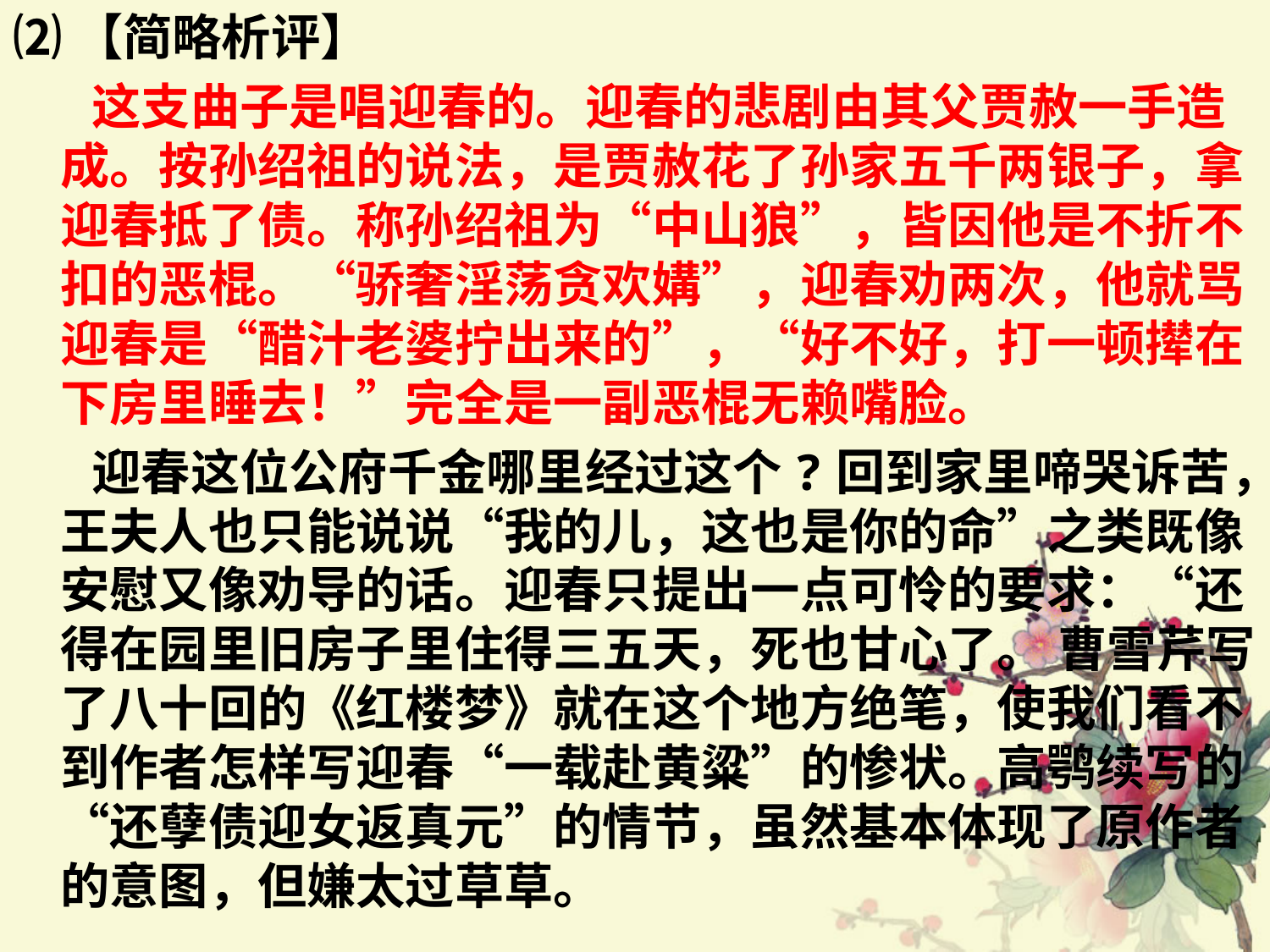

⑵【简略析评】
      这支曲子是唱迎春的。迎春的悲剧由其父贾赦一手造成。按孙绍祖的说法，是贾赦花了孙家五千两银子，拿迎春抵了债。称孙绍祖为“中山狼”，皆因他是不折不扣的恶棍。“骄奢淫荡贪欢媾”，迎春劝两次，他就骂迎春是“醋汁老婆拧出来的”，“好不好，打一顿撵在下房里睡去！”完全是一副恶棍无赖嘴脸。
      迎春这位公府千金哪里经过这个?回到家里啼哭诉苦，王夫人也只能说说“我的儿，这也是你的命”之类既像安慰又像劝导的话。迎春只提出一点可怜的要求：“还得在园里旧房子里住得三五天，死也甘心了。 曹雪芹写了八十回的《红楼梦》就在这个地方绝笔，使我们看不到作者怎样写迎春“一载赴黄粱”的惨状。高鹗续写的“还孽债迎女返真元”的情节，虽然基本体现了原作者的意图，但嫌太过草草。